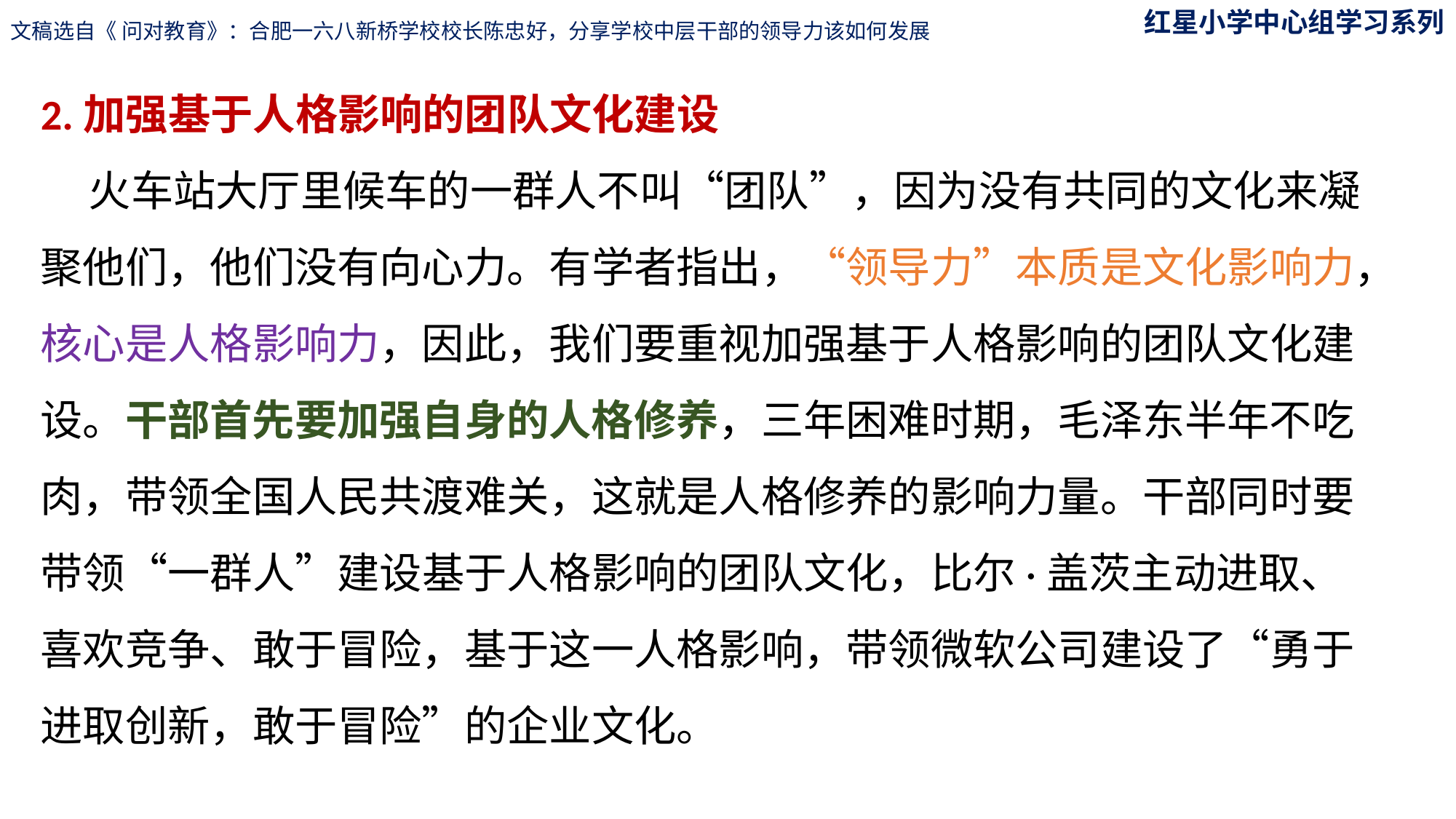

文稿选自《 问对教育》：合肥一六八新桥学校校长陈忠好，分享学校中层干部的领导力该如何发展
红星小学中心组学习系列
2.加强基于人格影响的团队文化建设
    火车站大厅里候车的一群人不叫“团队”，因为没有共同的文化来凝聚他们，他们没有向心力。有学者指出，“领导力”本质是文化影响力，核心是人格影响力，因此，我们要重视加强基于人格影响的团队文化建设。干部首先要加强自身的人格修养，三年困难时期，毛泽东半年不吃肉，带领全国人民共渡难关，这就是人格修养的影响力量。干部同时要带领“一群人”建设基于人格影响的团队文化，比尔·盖茨主动进取、喜欢竞争、敢于冒险，基于这一人格影响，带领微软公司建设了“勇于进取创新，敢于冒险”的企业文化。